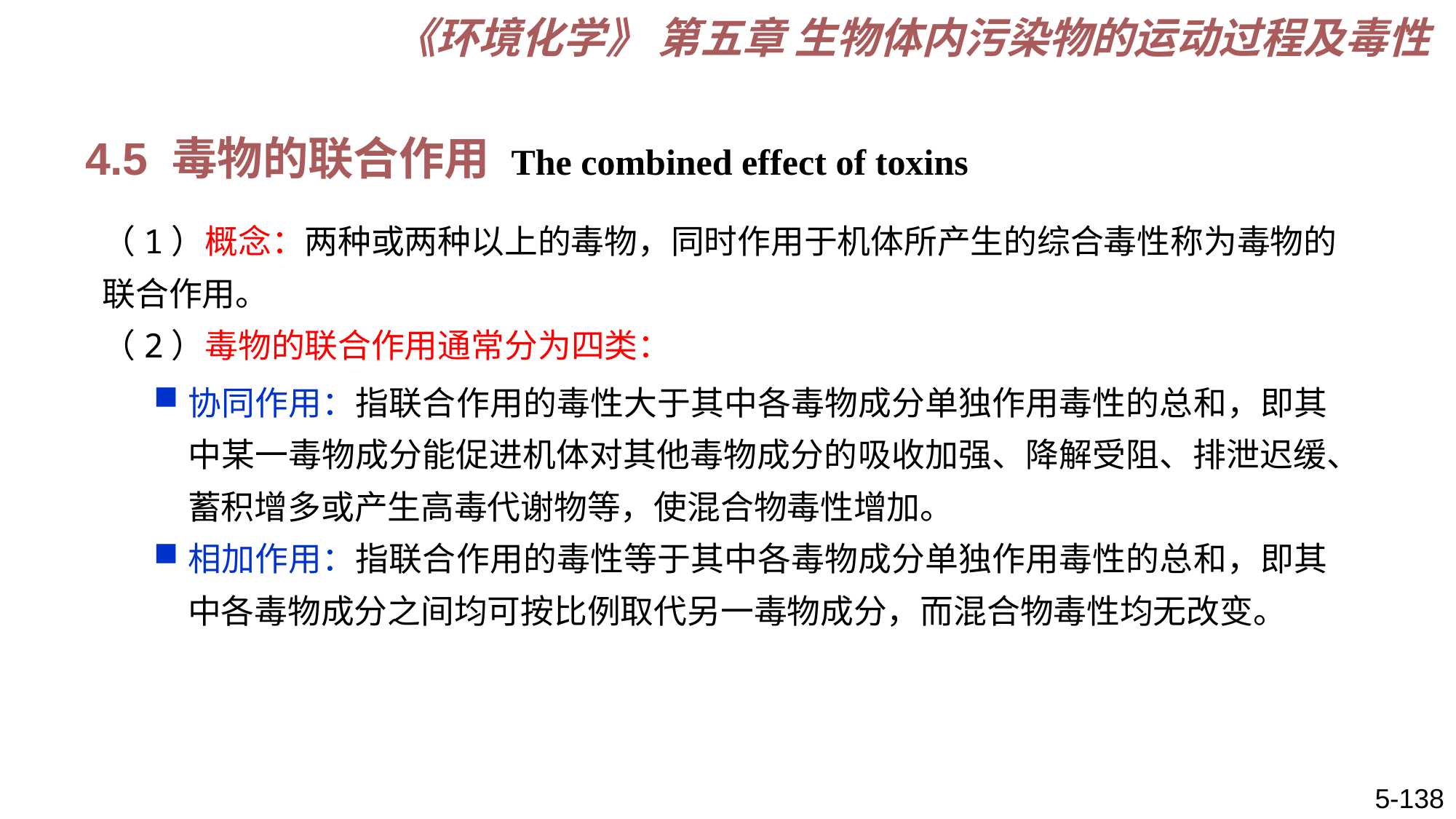

《环境化学》 第五章 生物体内污染物的运动过程及毒性
4.5 毒物的联合作用 The combined effect of toxins
（1）概念：两种或两种以上的毒物，同时作用于机体所产生的综合毒性称为毒物的联合作用。
（2）毒物的联合作用通常分为四类：
协同作用：指联合作用的毒性大于其中各毒物成分单独作用毒性的总和，即其中某一毒物成分能促进机体对其他毒物成分的吸收加强、降解受阻、排泄迟缓、蓄积增多或产生高毒代谢物等，使混合物毒性增加。
相加作用：指联合作用的毒性等于其中各毒物成分单独作用毒性的总和，即其中各毒物成分之间均可按比例取代另一毒物成分，而混合物毒性均无改变。
5-138